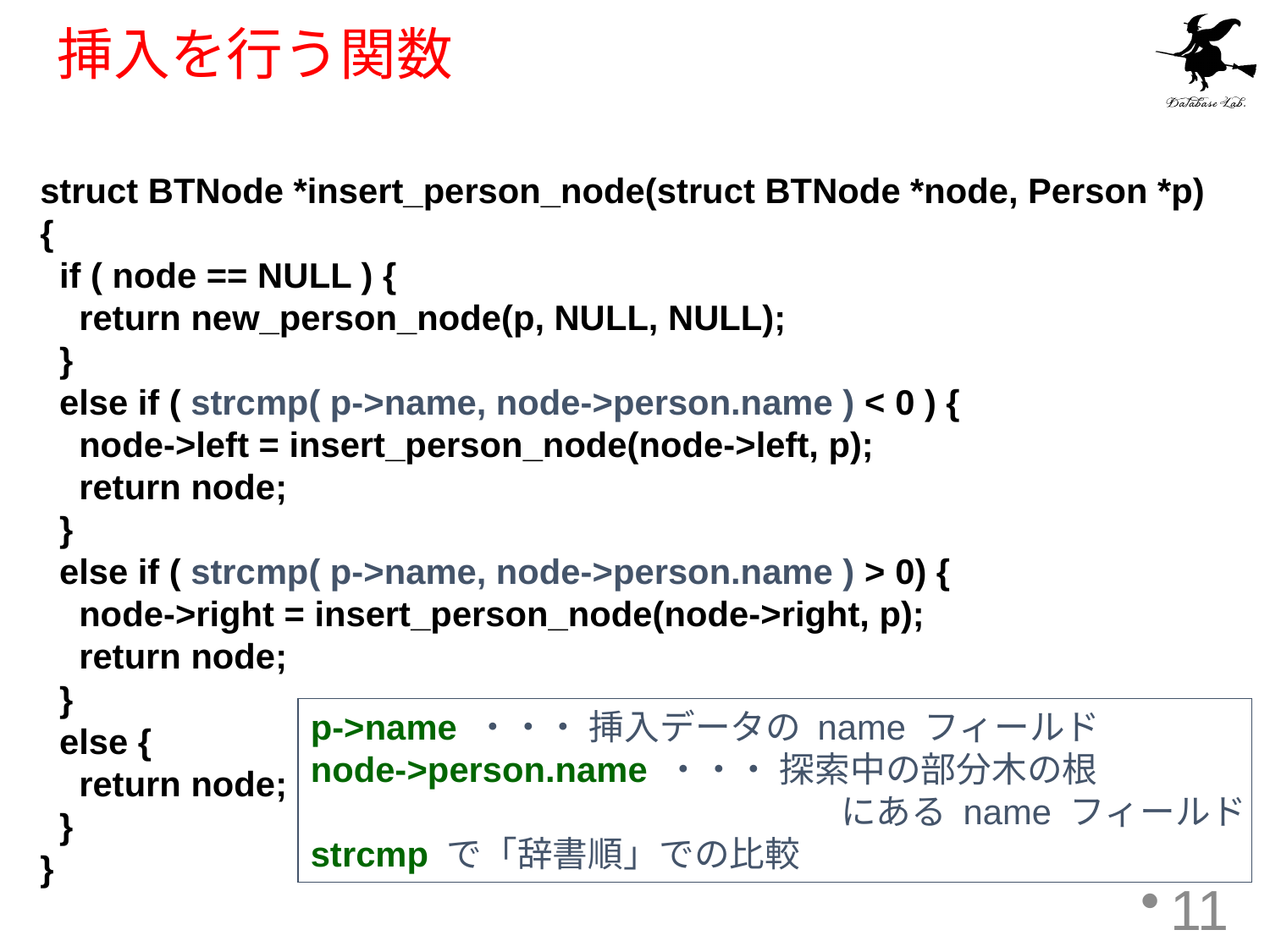

# 挿入を行う関数

struct BTNode *insert_person_node(struct BTNode *node, Person *p)
{
  if ( node == NULL ) {
    return new_person_node(p, NULL, NULL);
  }
  else if ( strcmp( p->name, node->person.name ) < 0 ) {
    node->left = insert_person_node(node->left, p);
    return node;
  }
  else if ( strcmp( p->name, node->person.name ) > 0) {
    node->right = insert_person_node(node->right, p);
    return node;
  }
  else {
    return node;
  }
}

p->name ・・・ 挿入データの name フィールド
node->person.name ・・・ 探索中の部分木の根
　　　　　　　　　　　　　　　にある name フィールド
strcmp で「辞書順」での比較
11